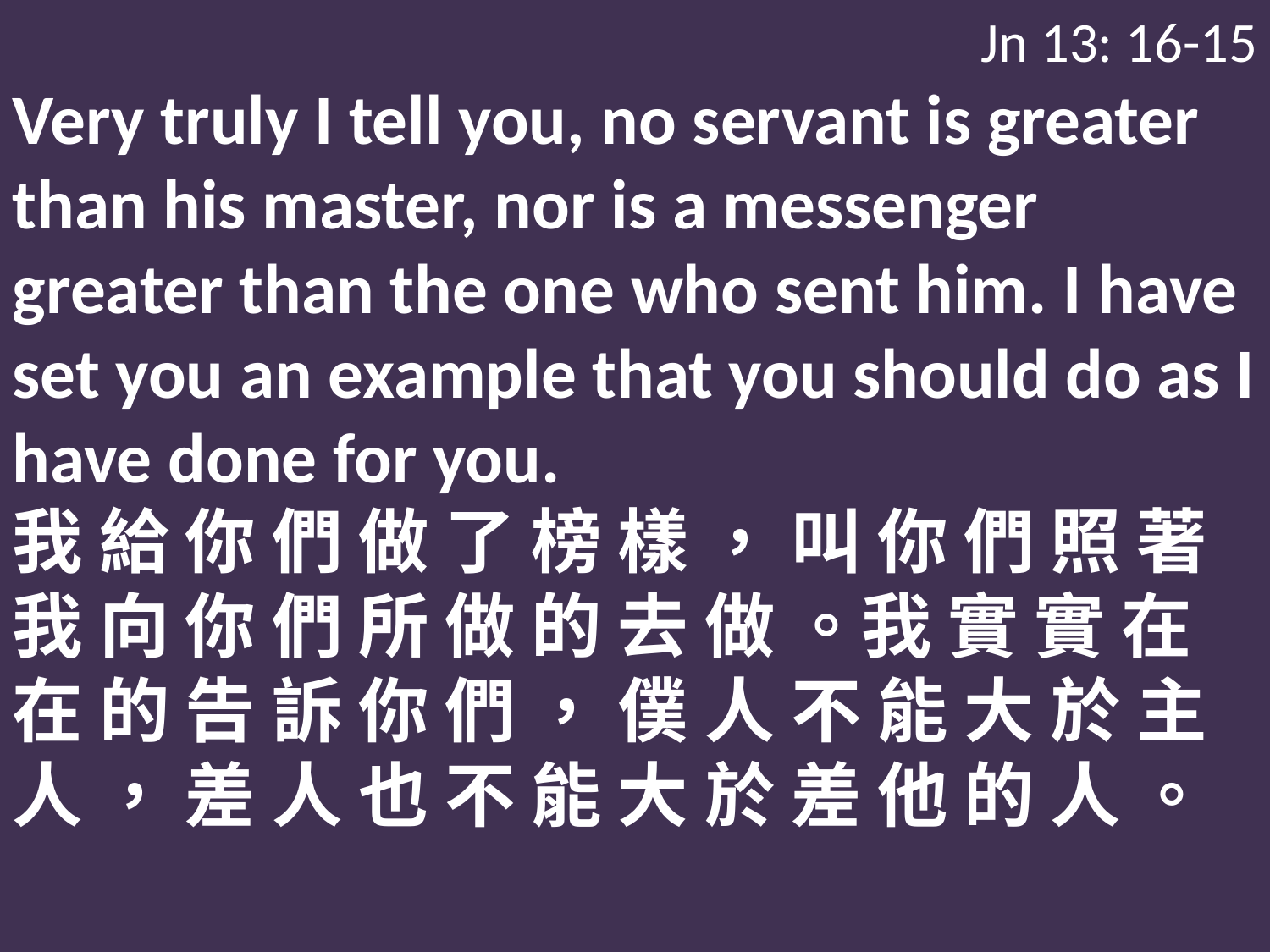

Jn 13: 16-15
Very truly I tell you, no servant is greater than his master, nor is a messenger greater than the one who sent him. I have set you an example that you should do as I have done for you.
我 給 你 們 做 了 榜 樣 ， 叫 你 們 照 著 我 向 你 們 所 做 的 去 做 。我 實 實 在 在 的 告 訴 你 們 ， 僕 人 不 能 大 於 主 人 ， 差 人 也 不 能 大 於 差 他 的 人 。